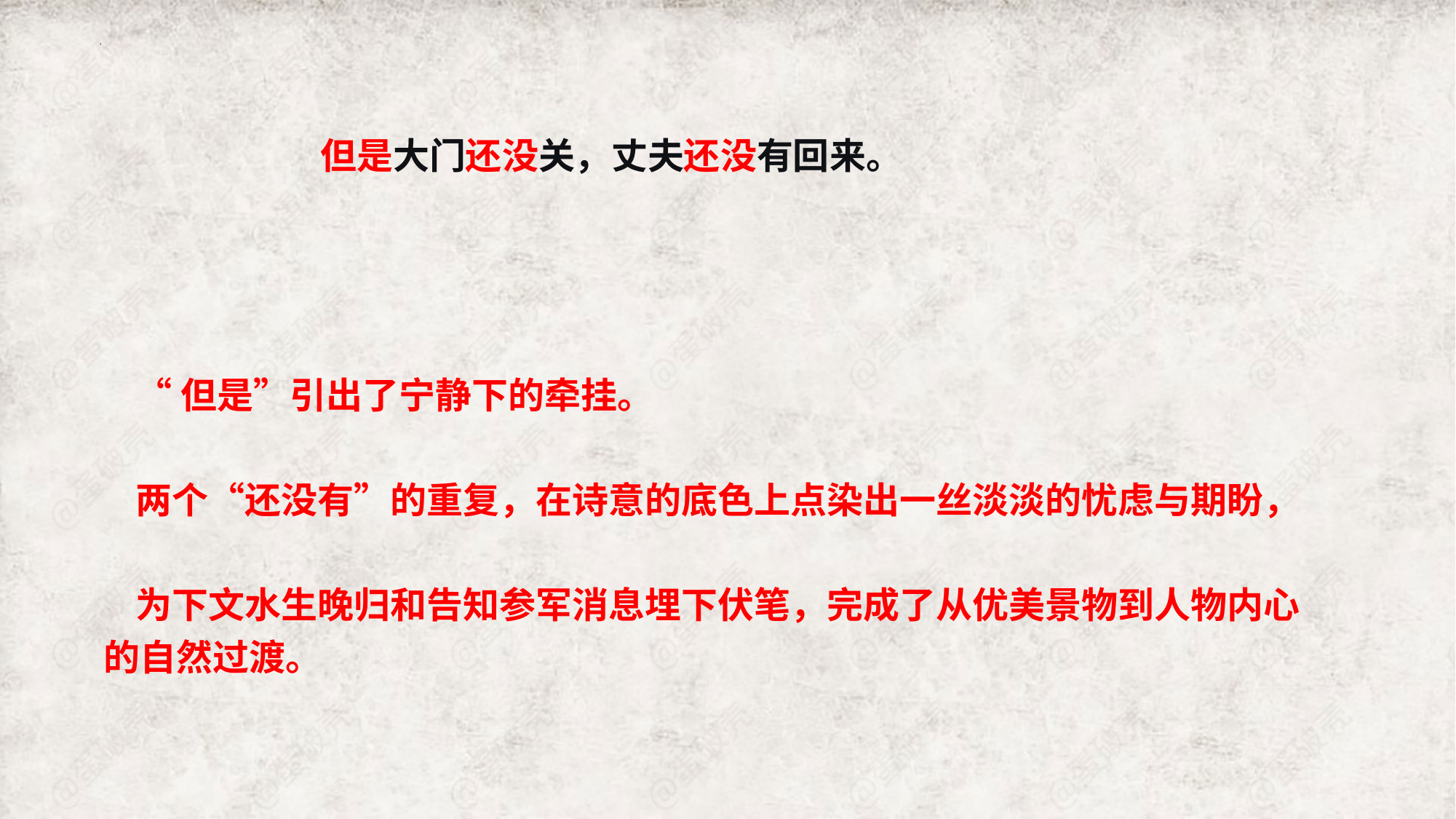

但是大门还没关，丈夫还没有回来。
“但是”引出了宁静下的牵挂。

两个“还没有”的重复，在诗意的底色上点染出一丝淡淡的忧虑与期盼，

为下文水生晚归和告知参军消息埋下伏笔，完成了从优美景物到人物内心的自然过渡。